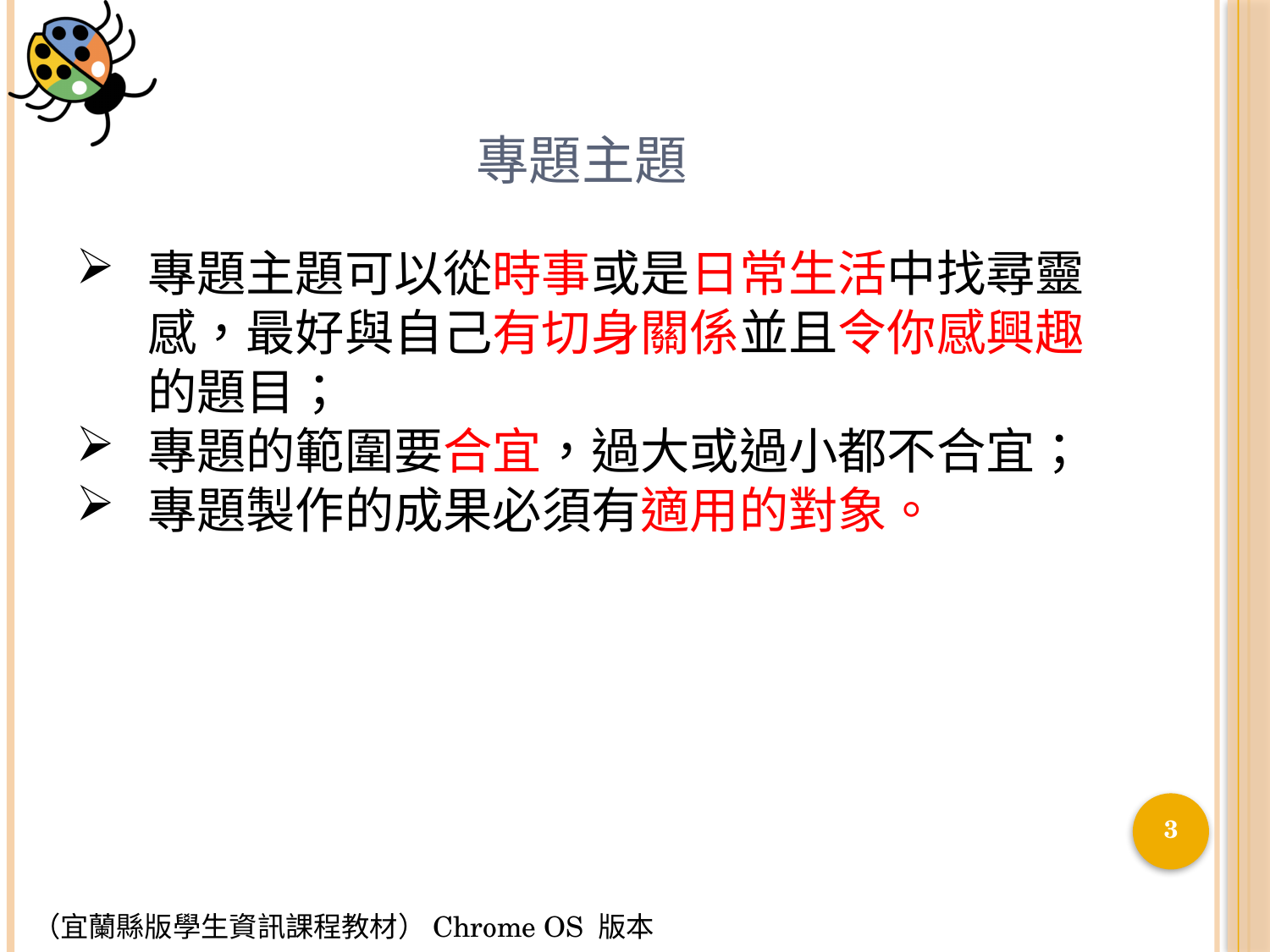

# 專題主題
專題主題可以從時事或是日常生活中找尋靈感，最好與自己有切身關係並且令你感興趣的題目；
專題的範圍要合宜，過大或過小都不合宜；
專題製作的成果必須有適用的對象。
3